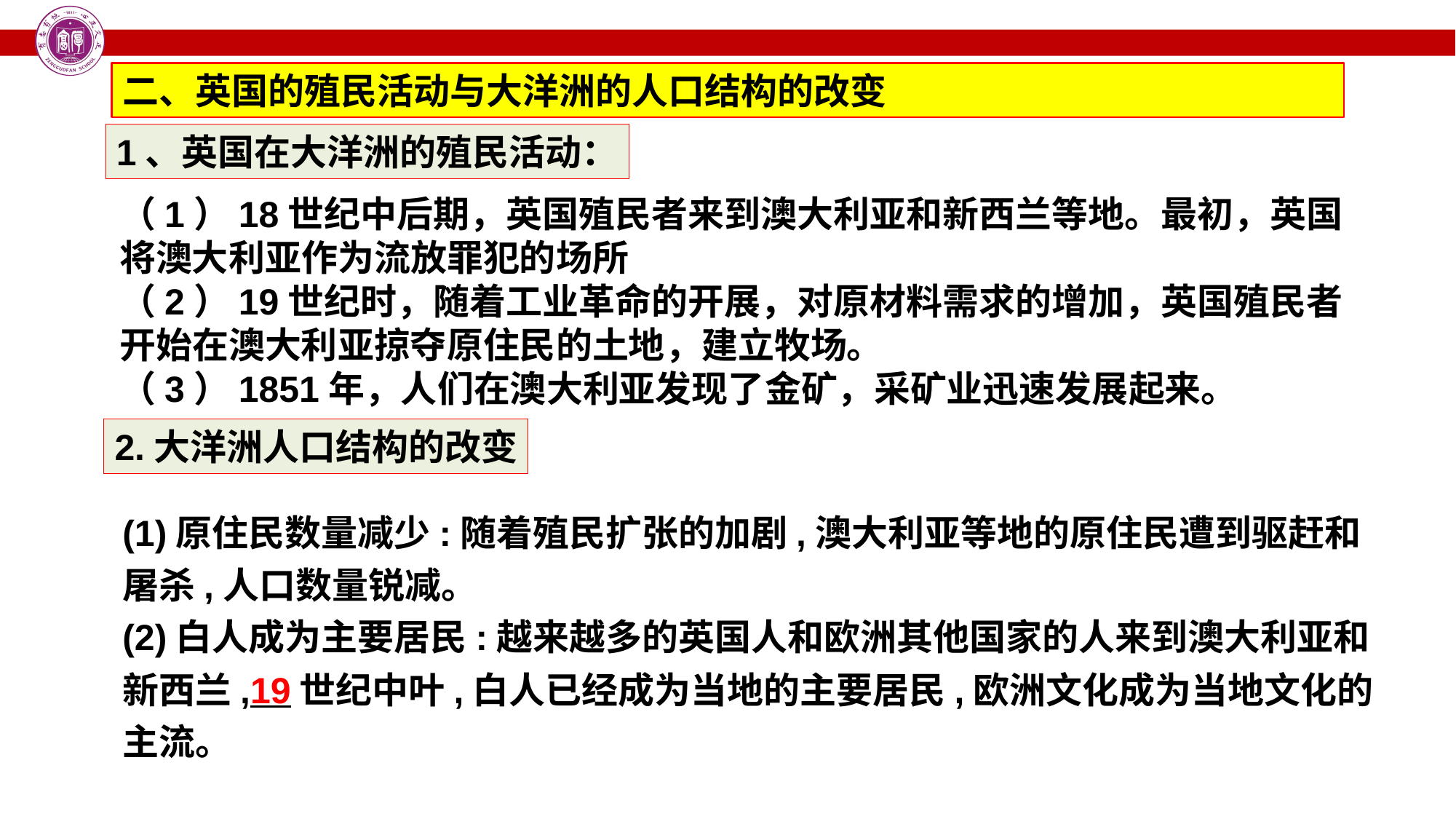

二、英国的殖民活动与大洋洲的人口结构的改变
1、英国在大洋洲的殖民活动：
（1）18世纪中后期，英国殖民者来到澳大利亚和新西兰等地。最初，英国将澳大利亚作为流放罪犯的场所
（2）19世纪时，随着工业革命的开展，对原材料需求的增加，英国殖民者开始在澳大利亚掠夺原住民的土地，建立牧场。
（3）1851年，人们在澳大利亚发现了金矿，采矿业迅速发展起来。
2.大洋洲人口结构的改变
(1)原住民数量减少:随着殖民扩张的加剧,澳大利亚等地的原住民遭到驱赶和屠杀,人口数量锐减。
(2)白人成为主要居民:越来越多的英国人和欧洲其他国家的人来到澳大利亚和新西兰,19世纪中叶,白人已经成为当地的主要居民,欧洲文化成为当地文化的主流。